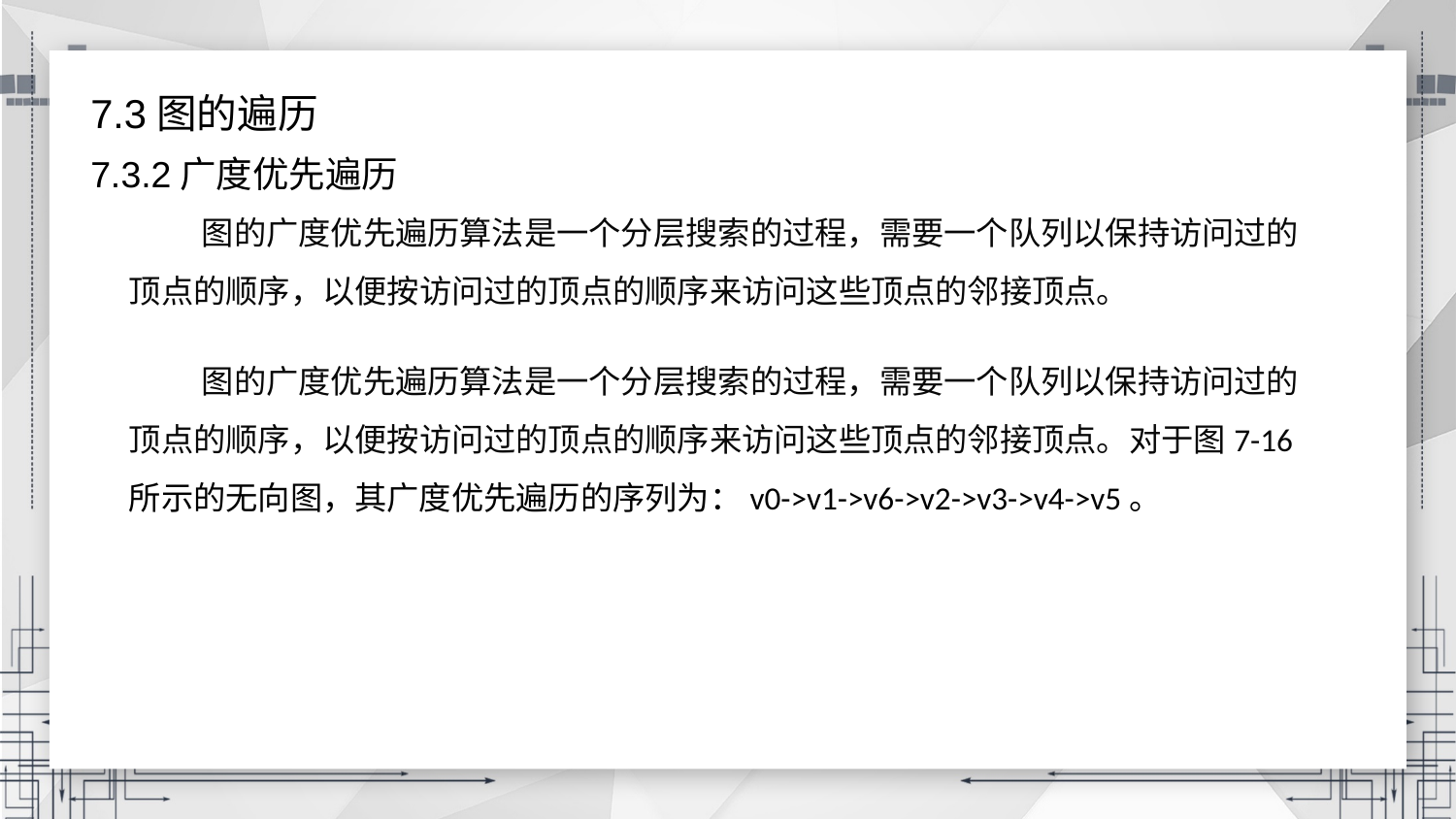

7.3图的遍历
7.3.2广度优先遍历
图的广度优先遍历算法是一个分层搜索的过程，需要一个队列以保持访问过的顶点的顺序，以便按访问过的顶点的顺序来访问这些顶点的邻接顶点。
图的广度优先遍历算法是一个分层搜索的过程，需要一个队列以保持访问过的顶点的顺序，以便按访问过的顶点的顺序来访问这些顶点的邻接顶点。对于图7-16所示的无向图，其广度优先遍历的序列为：v0->v1->v6->v2->v3->v4->v5。